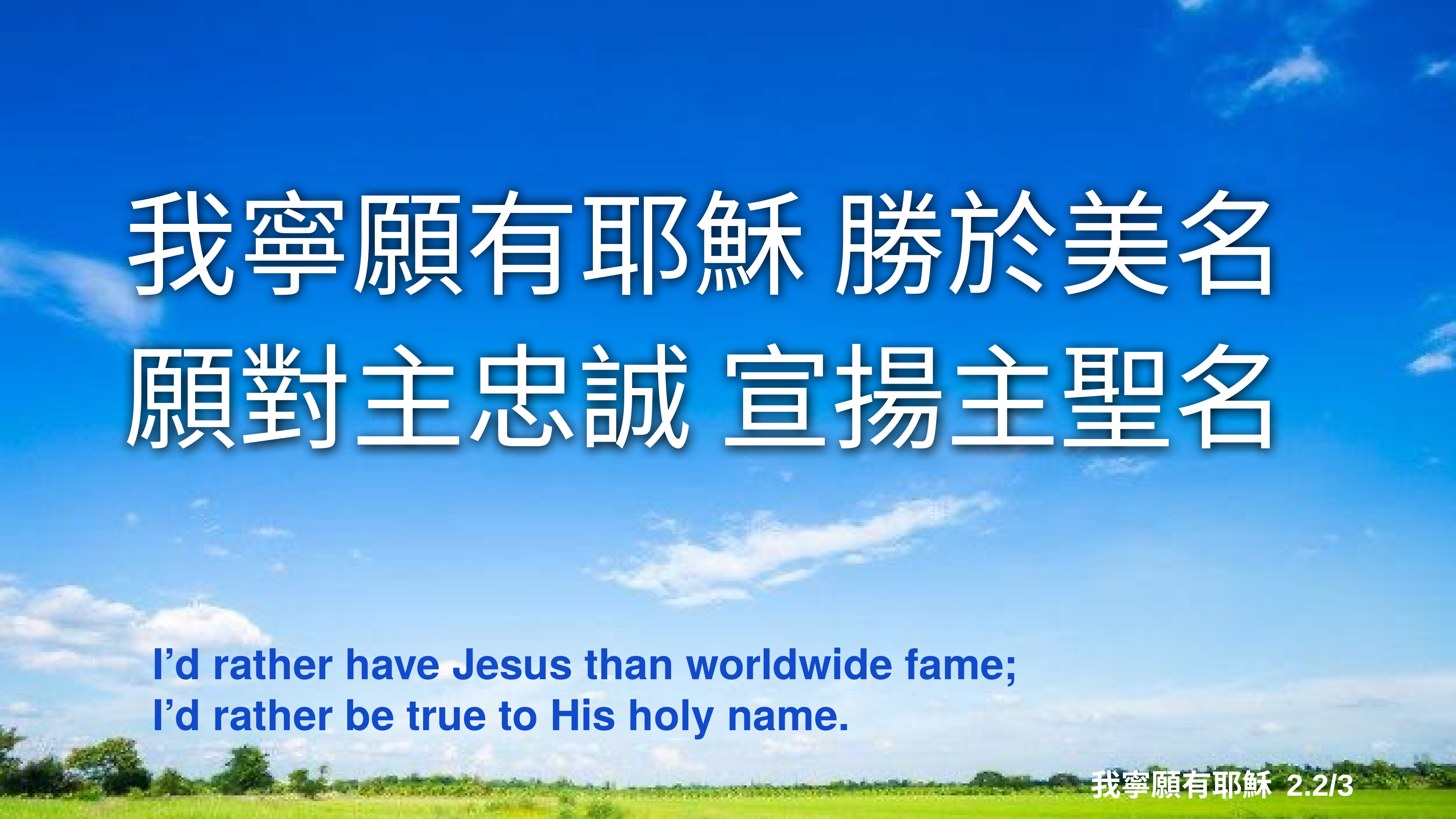

我寧願有耶穌 勝於美名
願對主忠誠 宣揚主聖名
I’d rather have Jesus than worldwide fame;
I’d rather be true to His holy name.
我寧願有耶穌 2.2/3